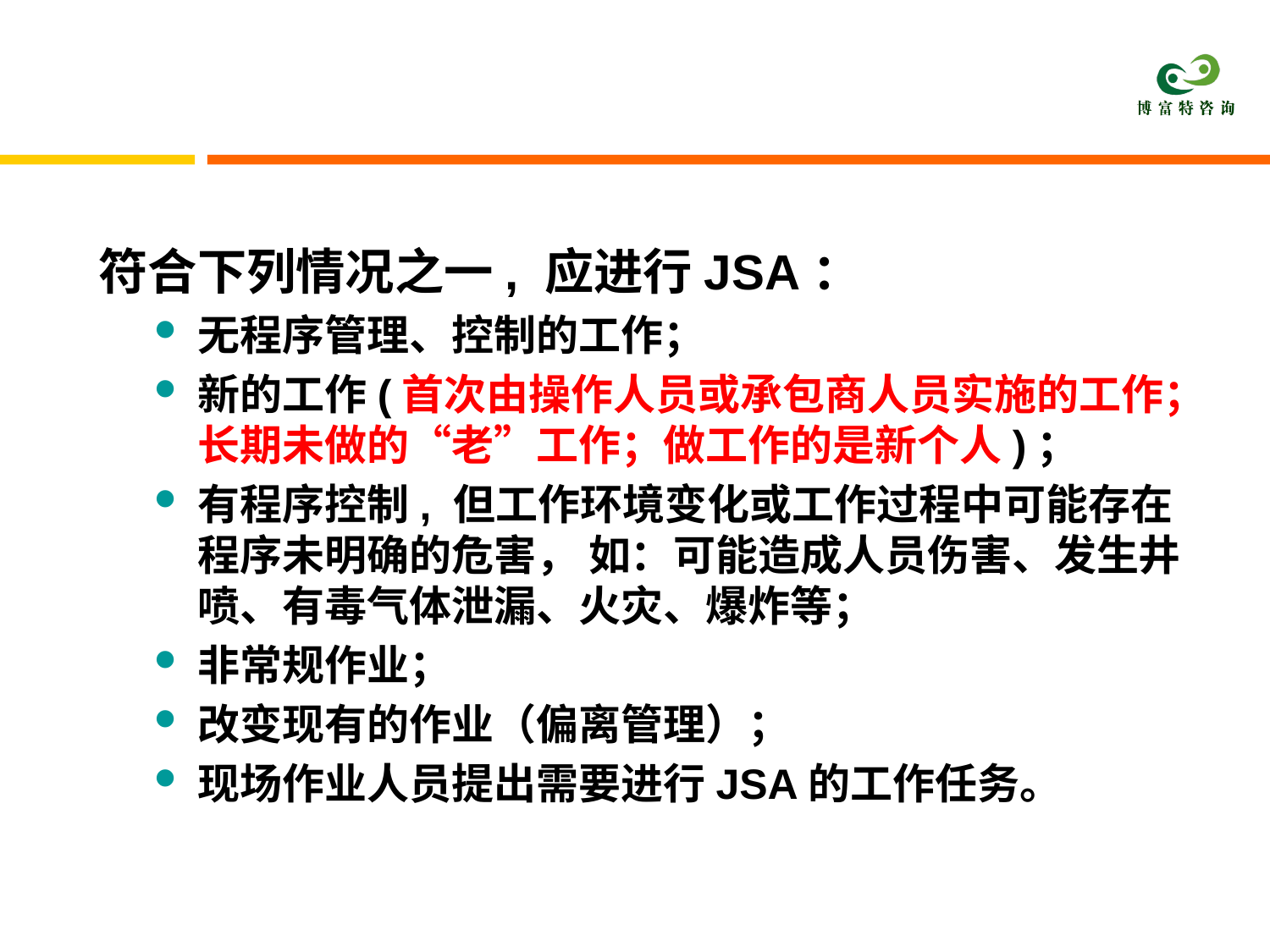

JSA工作任务审查

符合下列情况之一, 应进行JSA：
无程序管理、控制的工作；
新的工作(首次由操作人员或承包商人员实施的工作；长期未做的“老”工作；做工作的是新个人)；
有程序控制, 但工作环境变化或工作过程中可能存在程序未明确的危害， 如：可能造成人员伤害、发生井喷、有毒气体泄漏、火灾、爆炸等；
非常规作业；
改变现有的作业（偏离管理）；
现场作业人员提出需要进行JSA的工作任务。